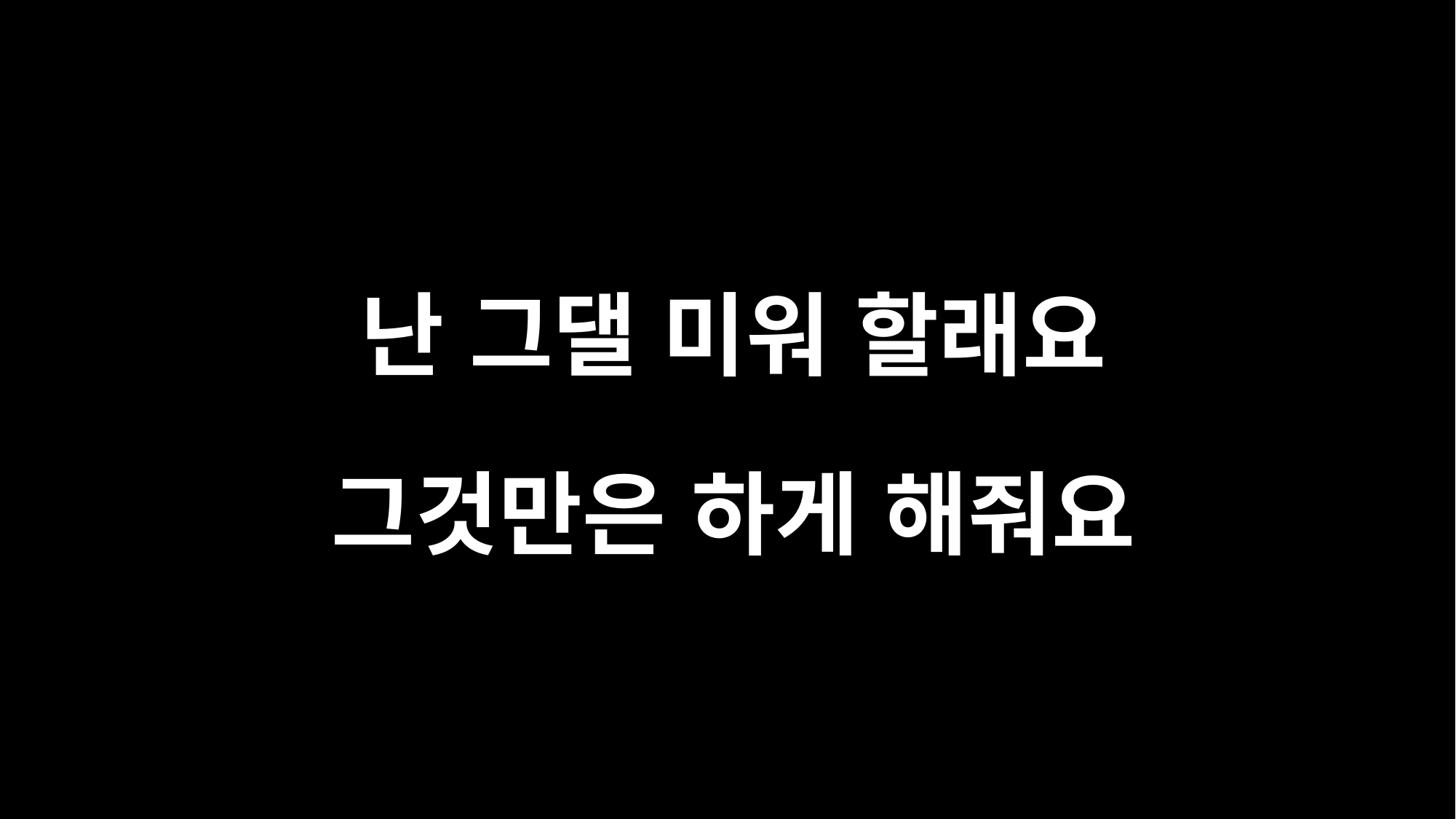

난 그댈 미워 할래요
그것만은 하게 해줘요